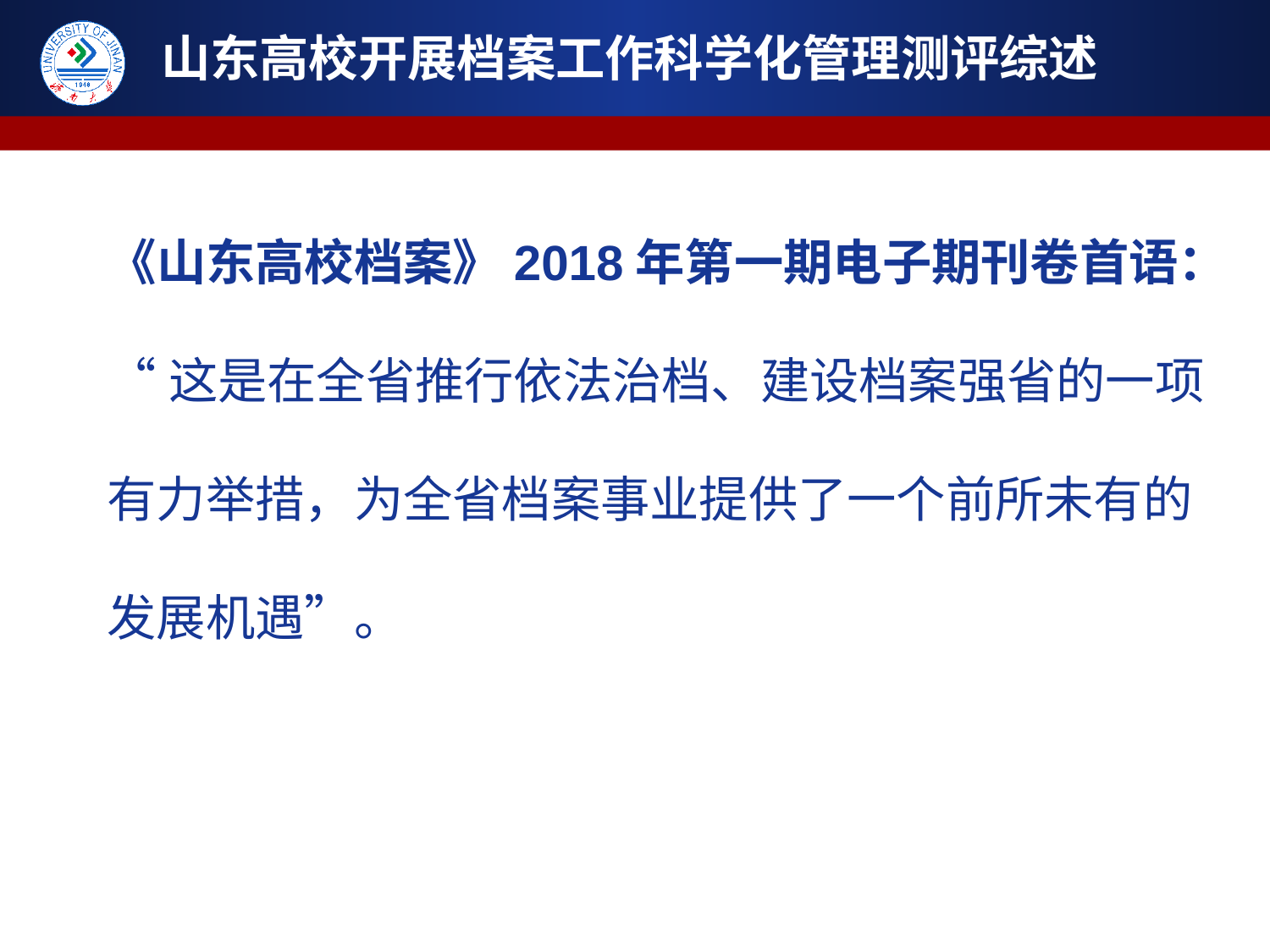

《山东高校档案》2018年第一期电子期刊卷首语：
“这是在全省推行依法治档、建设档案强省的一项有力举措，为全省档案事业提供了一个前所未有的发展机遇”。